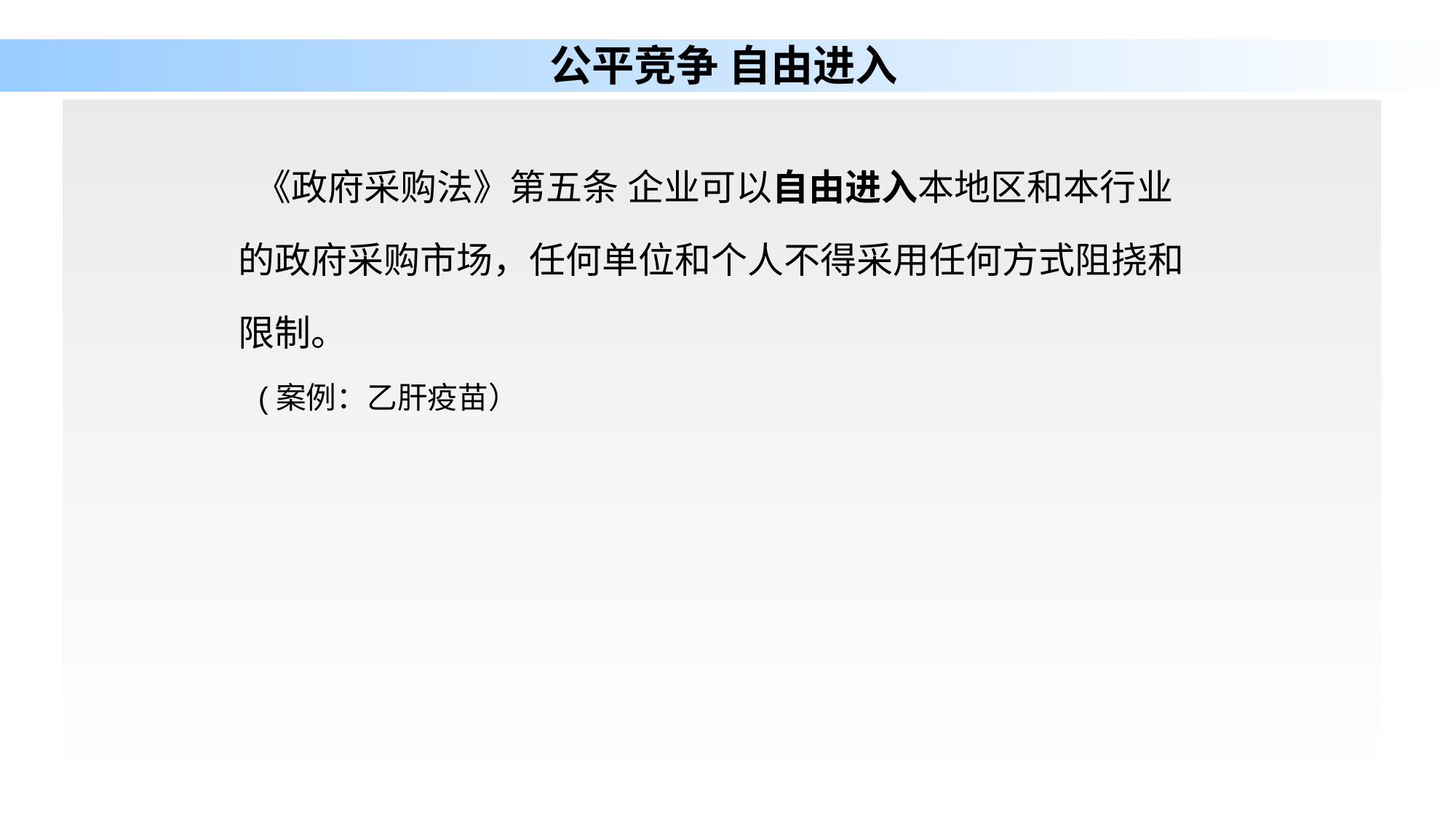

# 公平竞争 自由进入
 《政府采购法》第五条 企业可以自由进入本地区和本行业的政府采购市场，任何单位和个人不得采用任何方式阻挠和限制。
  (案例：乙肝疫苗）